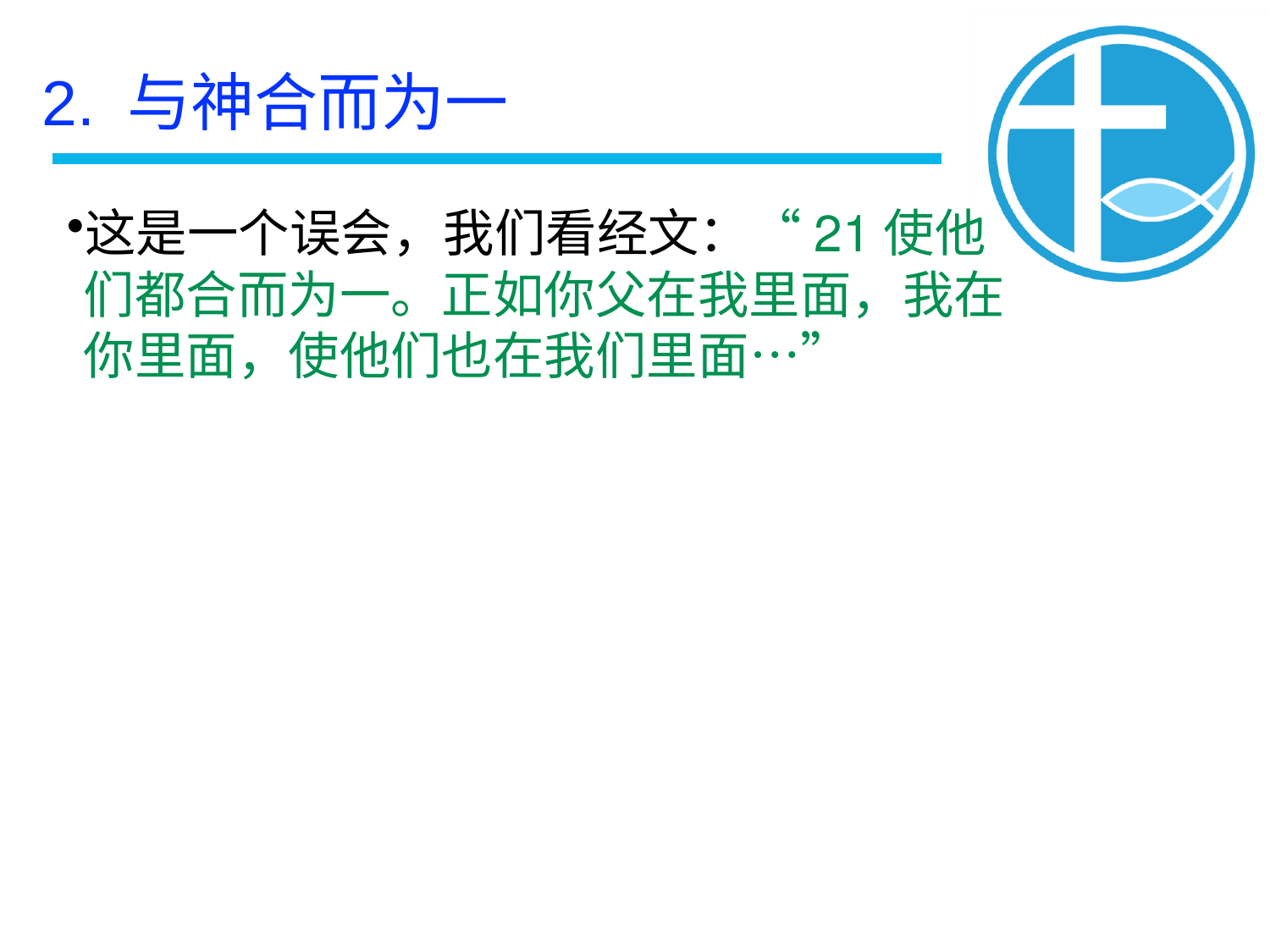

2. 与神合而为一
这是一个误会，我们看经文：“21使他们都合而为一。正如你父在我里面，我在你里面，使他们也在我们里面…”